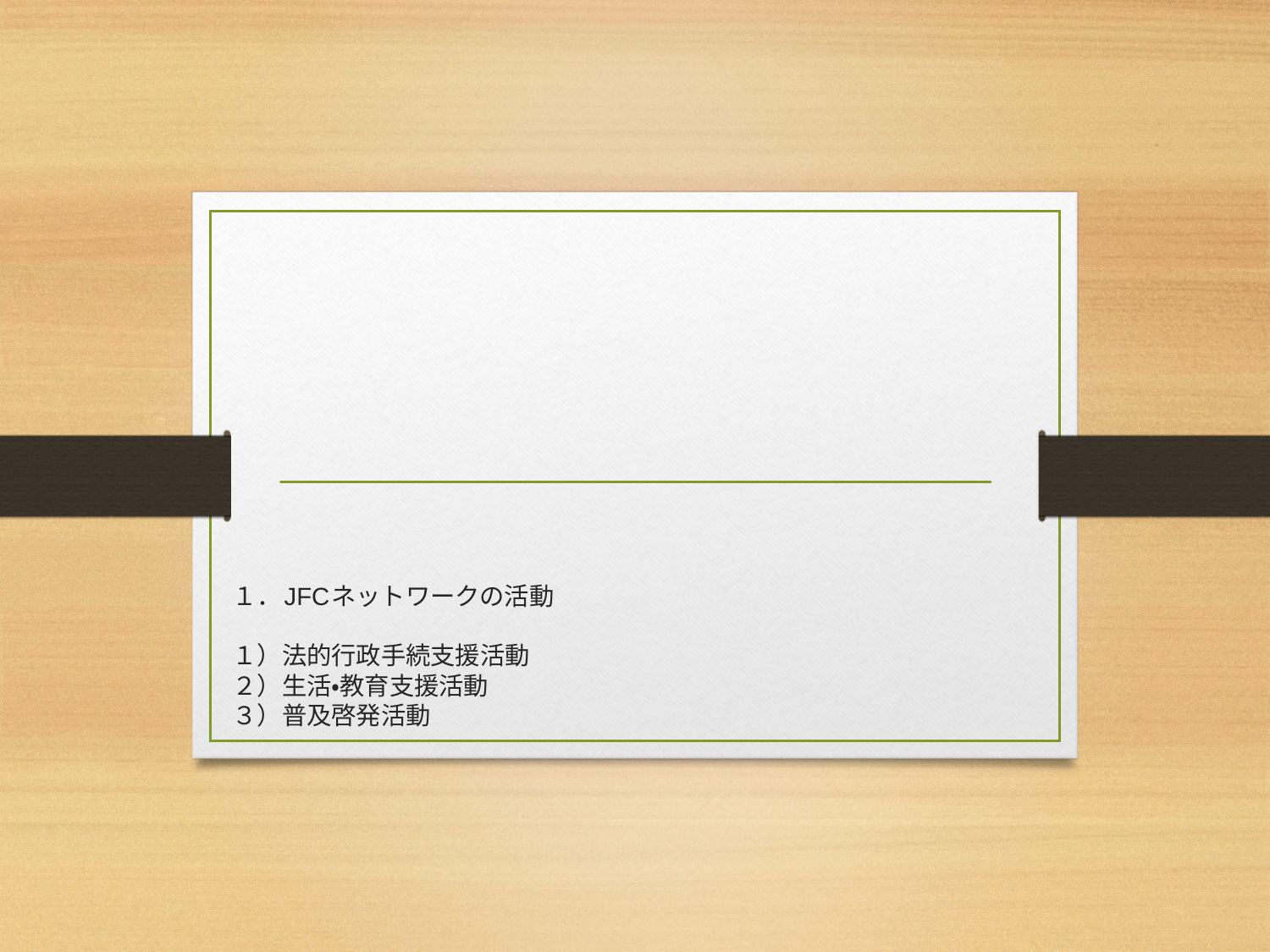

# １．JFCネットワークの活動 １）法的行政手続支援活動 ２）生活・教育支援活動 ３）普及啓発活動